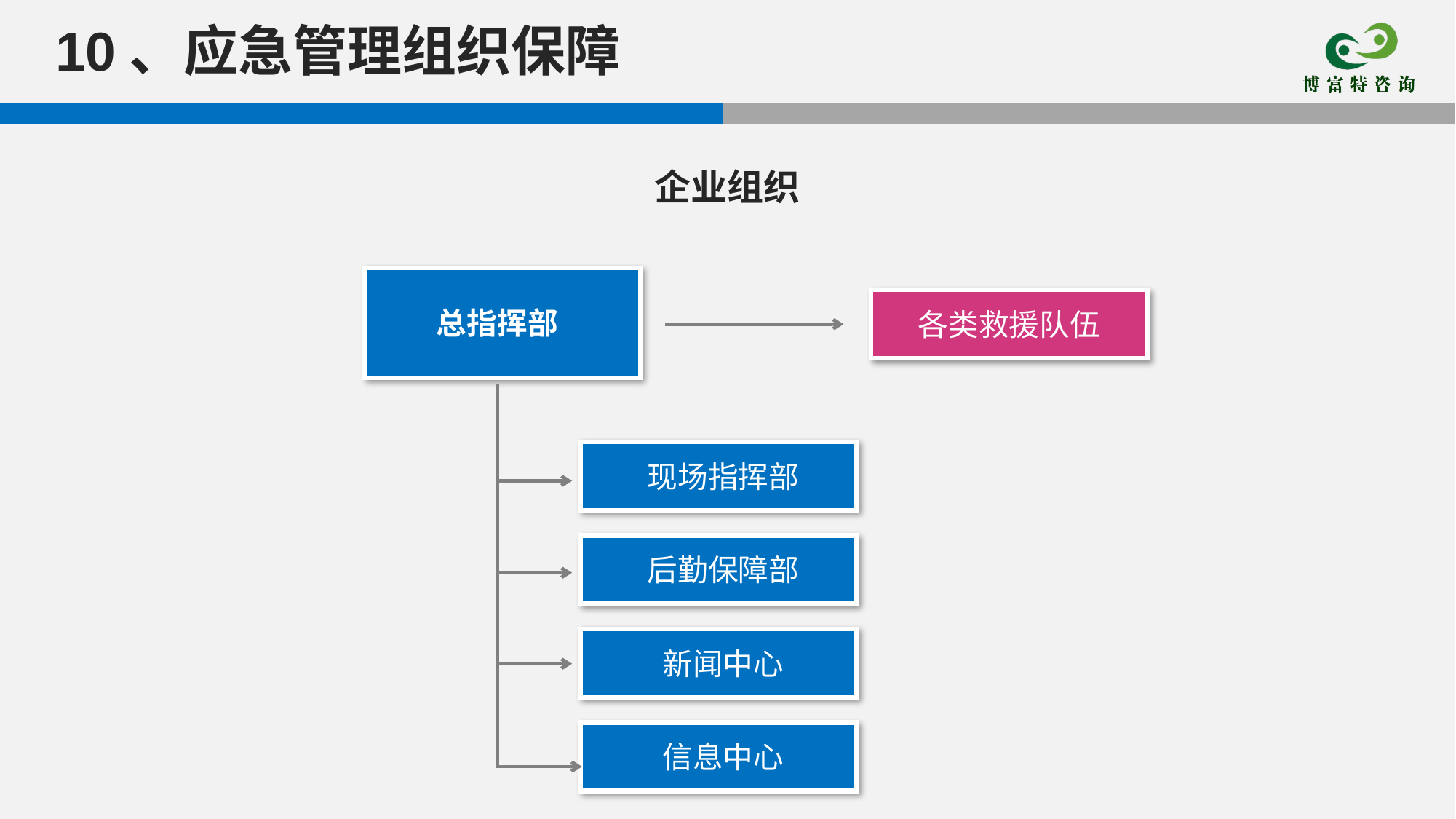

10、应急管理组织保障

企业组织

总指挥部
各类救援队伍

现场指挥部

后勤保障部

新闻中心

信息中心